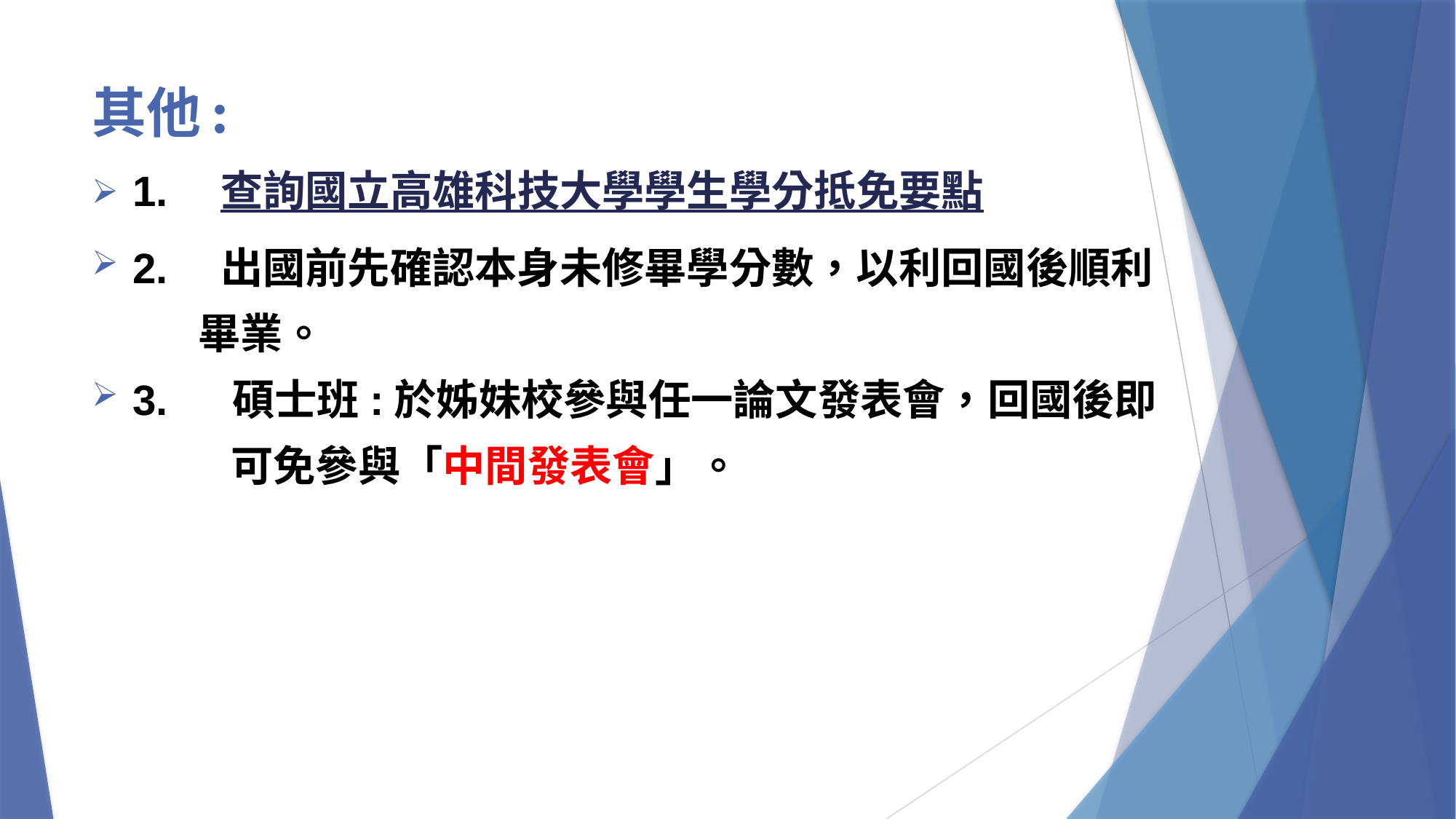

# 其他:
1.　查詢國立高雄科技大學學生學分抵免要點
2.　出國前先確認本身未修畢學分數，以利回國後順利
          畢業。
3. 　碩士班:於姊妹校參與任一論文發表會，回國後即
         　可免參與「中間發表會」。